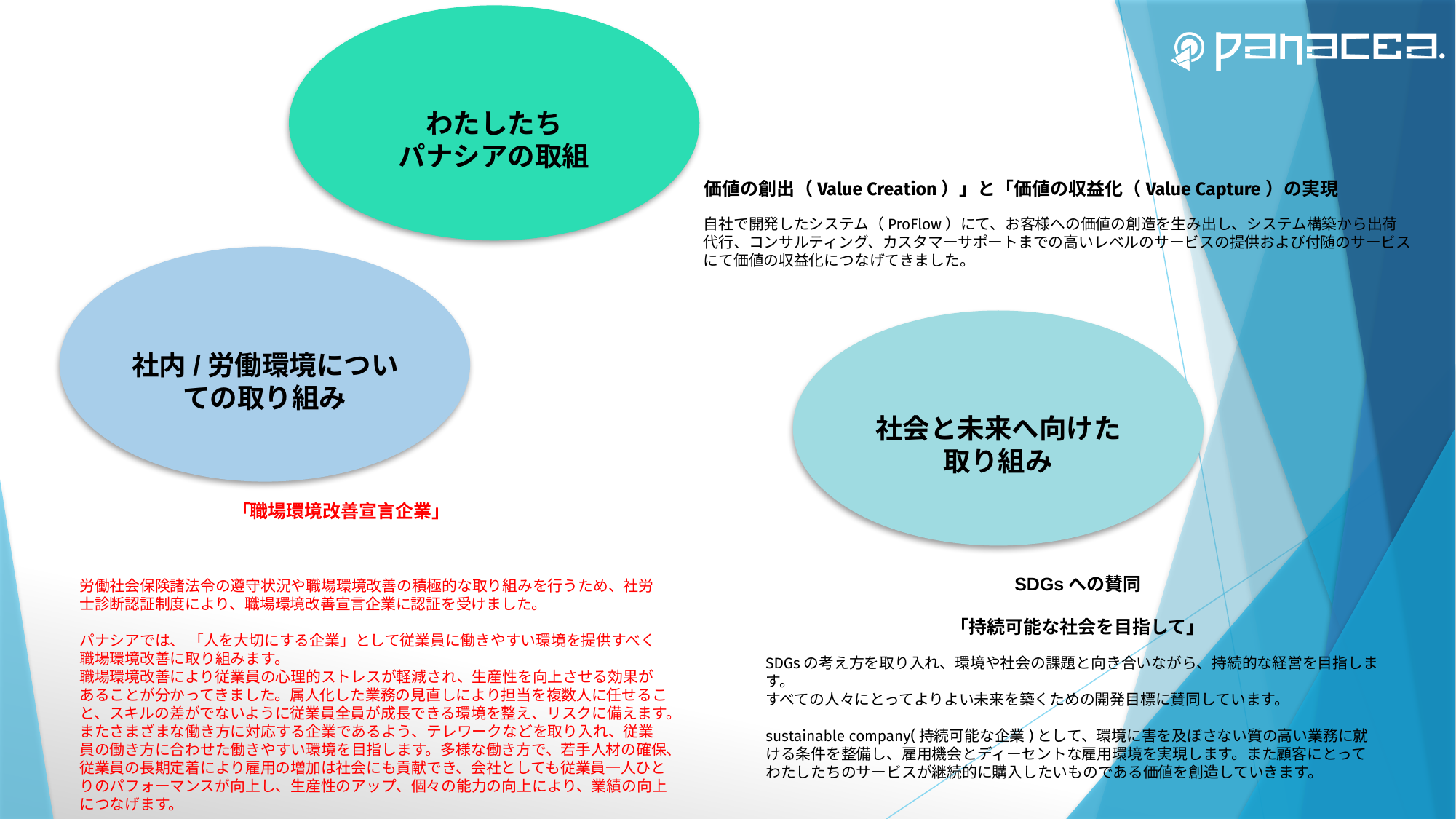

わたしたち
パナシアの取組
価値の創出（Value Creation）」と「価値の収益化（Value Capture）の実現
自社で開発したシステム（ProFlow）にて、お客様への価値の創造を生み出し、システム構築から出荷代行、コンサルティング、カスタマーサポートまでの高いレベルのサービスの提供および付随のサービスにて価値の収益化につなげてきました。

社内/労働環境についての取り組み

社会と未来へ向けた取り組み
「職場環境改善宣言企業」
SDGsへの賛同

「持続可能な社会を目指して」
労働社会保険諸法令の遵守状況や職場環境改善の積極的な取り組みを行うため、社労士診断認証制度により、職場環境改善宣言企業に認証を受けました。

パナシアでは、 「人を大切にする企業」として従業員に働きやすい環境を提供すべく職場環境改善に取り組みます。
職場環境改善により従業員の心理的ストレスが軽減され、生産性を向上させる効果があることが分かってきました。属人化した業務の見直しにより担当を複数人に任せること、スキルの差がでないように従業員全員が成長できる環境を整え、リスクに備えます。またさまざまな働き方に対応する企業であるよう、テレワークなどを取り入れ、従業員の働き方に合わせた働きやすい環境を目指します。多様な働き方で、若手人材の確保、従業員の長期定着により雇用の増加は社会にも貢献でき、会社としても従業員一人ひとりのパフォーマンスが向上し、生産性のアップ、個々の能力の向上により、業績の向上につなげます。
SDGsの考え方を取り入れ、環境や社会の課題と向き合いながら、持続的な経営を目指します。
すべての人々にとってよりよい未来を築くための開発目標に賛同しています。

sustainable company(持続可能な企業)として、環境に害を及ぼさない質の高い業務に就ける条件を整備し、雇用機会とディーセントな雇用環境を実現します。また顧客にとってわたしたちのサービスが継続的に購入したいものである価値を創造していきます。